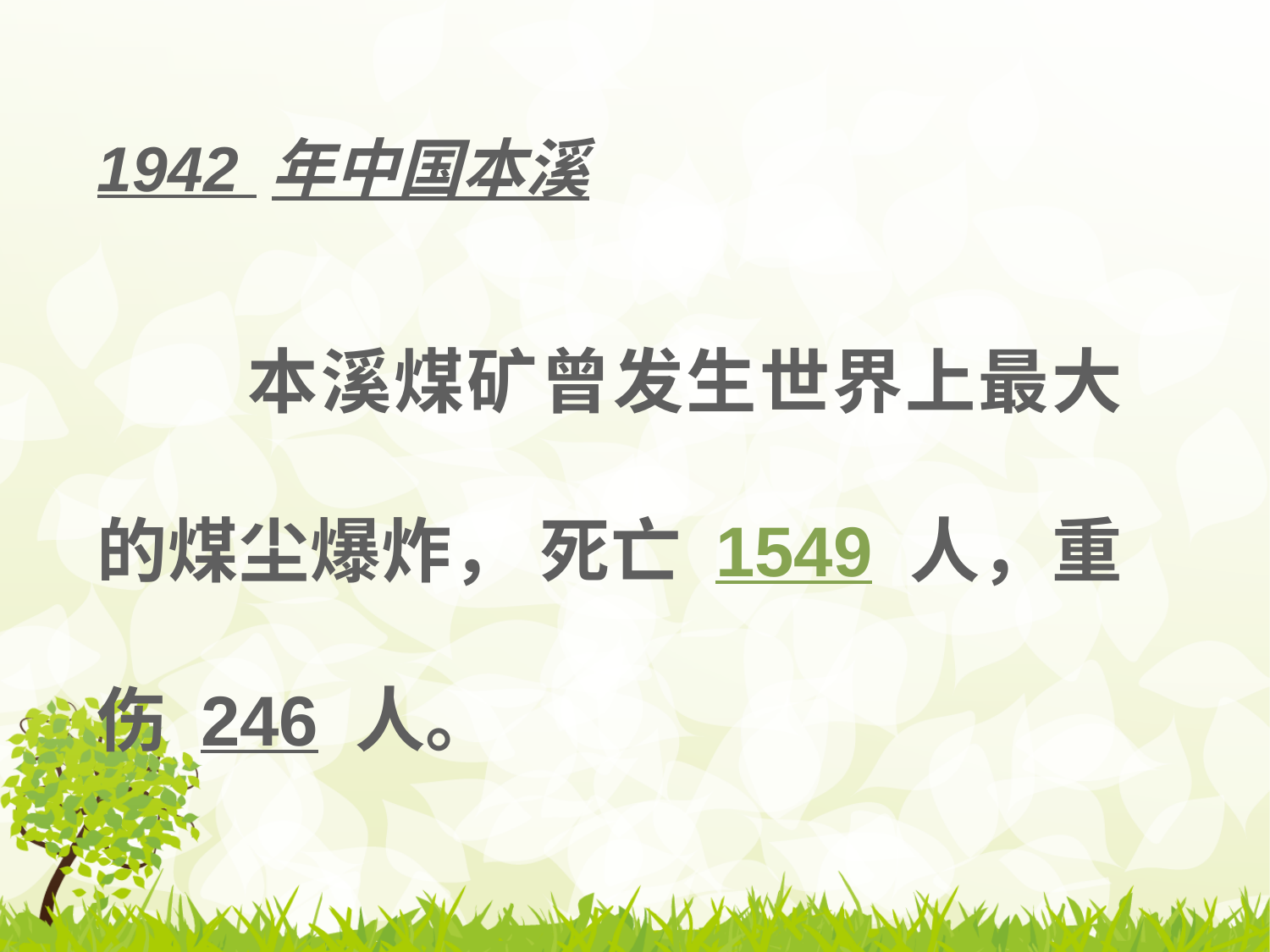

1942 年中国本溪
       本溪煤矿曾发生世界上最大的煤尘爆炸， 死亡 1549 人，重伤 246 人。